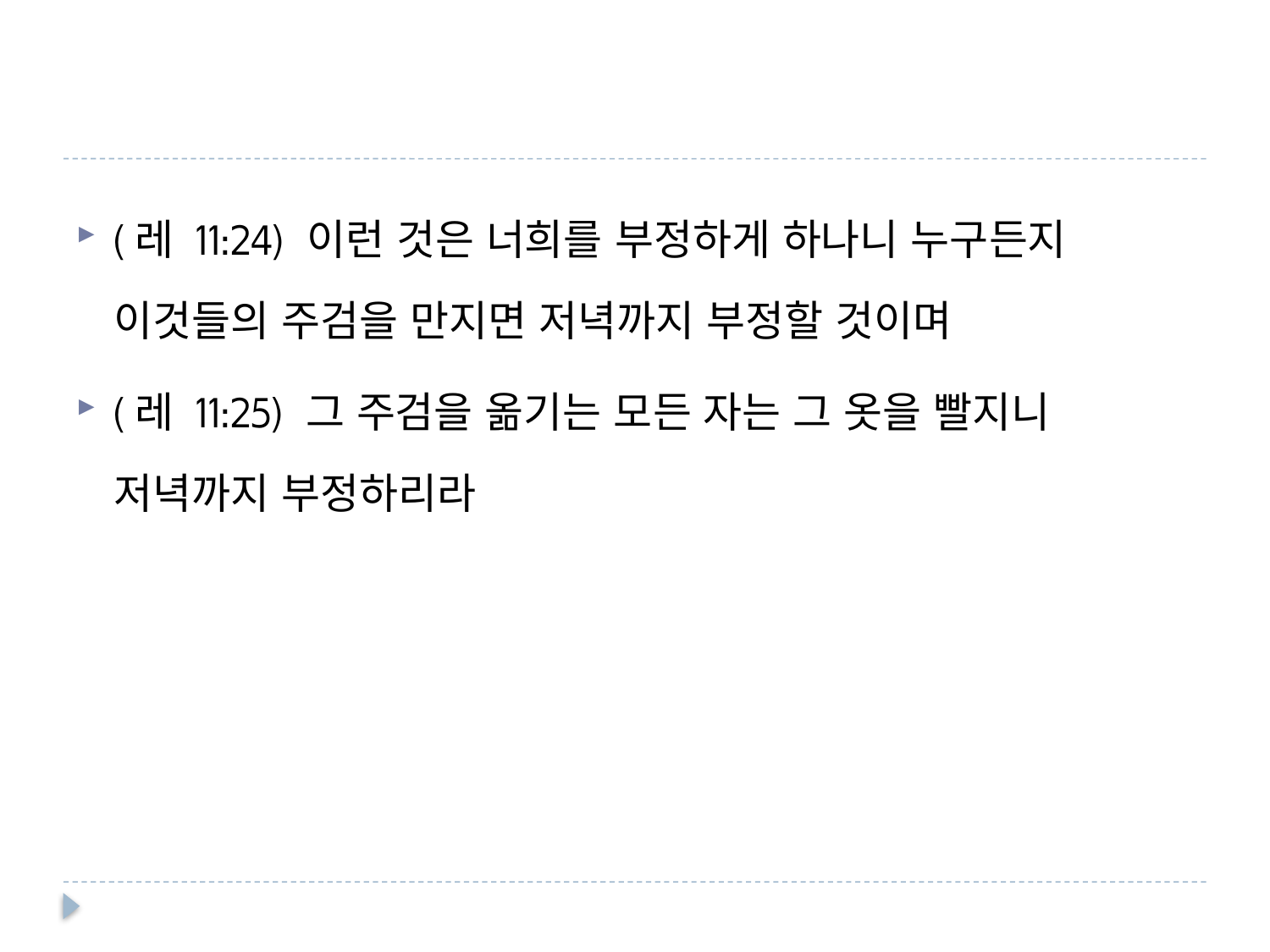

#
(레 11:24) 이런 것은 너희를 부정하게 하나니 누구든지 이것들의 주검을 만지면 저녁까지 부정할 것이며
(레 11:25) 그 주검을 옮기는 모든 자는 그 옷을 빨지니 저녁까지 부정하리라